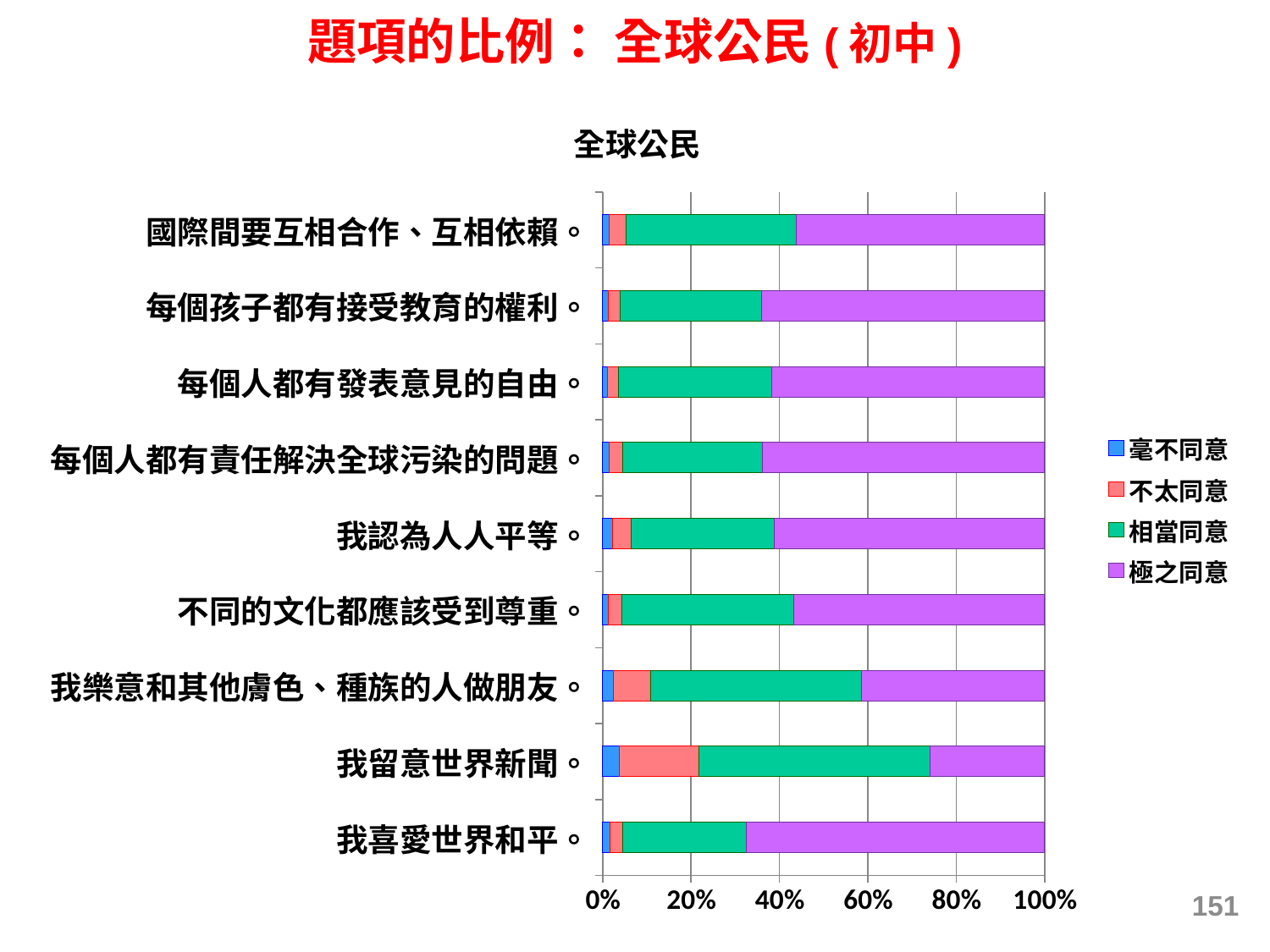

題項的比例： 全球公民(初中)

### Chart: 全球公民

| Category | 毫不同意 | 不太同意 | 相當同意 | 極之同意 |
|---|---|---|---|---|
| 我喜愛世界和平。 | 0.016839552741479205 | 0.028155732183753265 | 0.2796712919304872 | 0.675333423144283 |
| 我留意世界新聞。 | 0.03804127883448001 | 0.17887494941319304 | 0.5244840145690006 | 0.25859975718332623 |
| 我樂意和其他膚色、種族的人做朋友。 | 0.024130493394445937 | 0.08465893771906174 | 0.47748719331356293 | 0.4137233755729308 |
| 不同的文化都應該受到尊重。 | 0.01362839023073813 | 0.03036027526649575 | 0.3876669815139673 | 0.5683443529888025 |
| 我認為人人平等。 | 0.021437238775785482 | 0.042604826749359545 | 0.3237157880544709 | 0.6122421464203871 |
| 每個人都有責任解決全球污染的問題。 | 0.01443799757117793 | 0.03036027526649575 | 0.3168263392254779 | 0.6383753879368507 |
| 每個人都有發表意見的自由。 | 0.011052702520555326 | 0.024127240868041515 | 0.347081816956464 | 0.6177382396549418 |
| 每個孩子都有接受教育的權利。 | 0.013365735115431385 | 0.02524638855137042 | 0.32037262049412807 | 0.6410152558390732 |
| 國際間要互相合作、互相依賴。 | 0.014707866684657941 | 0.038591283227634596 | 0.38550802860612604 | 0.5611928214815832 |
151